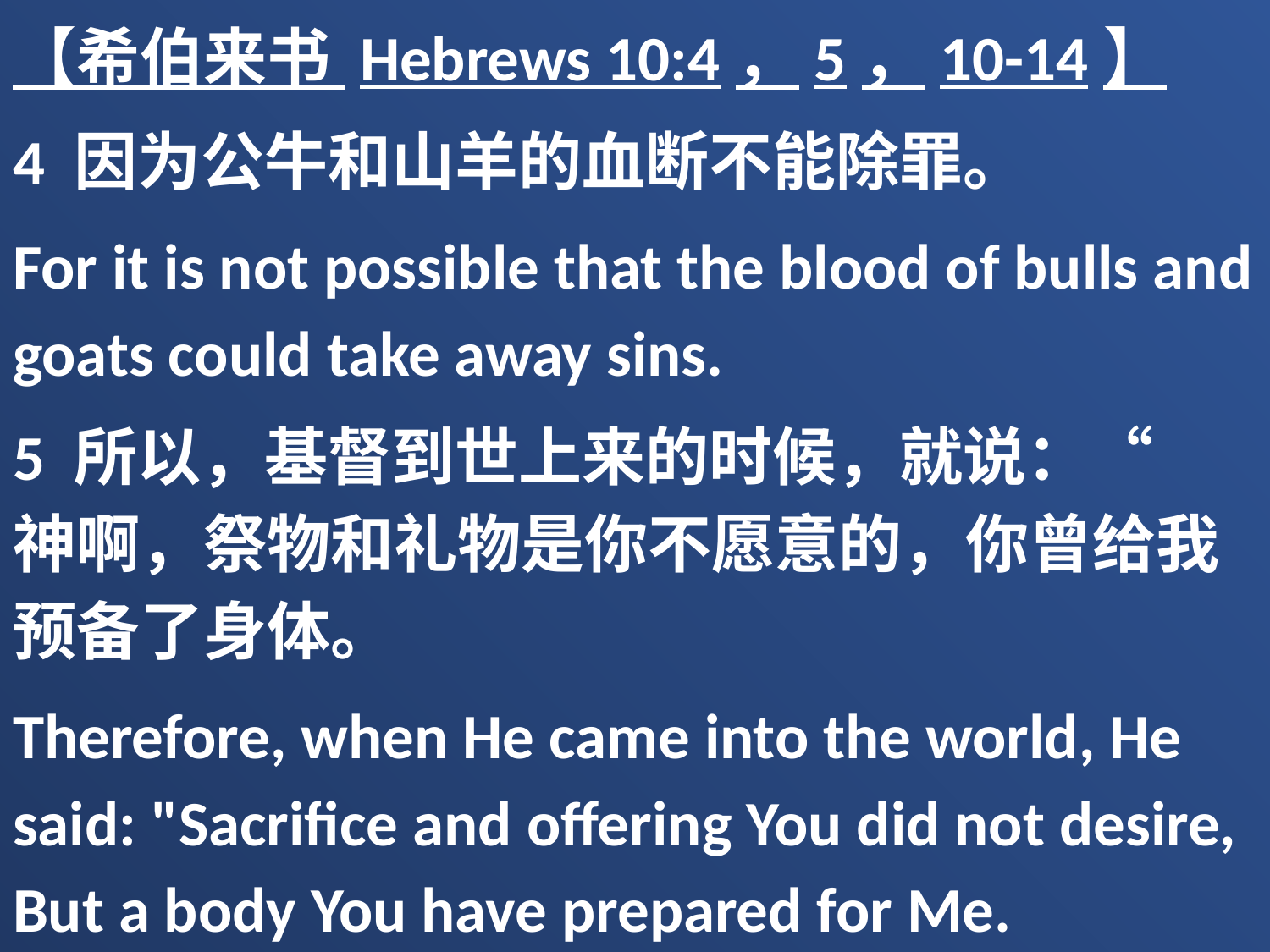

【希伯来书 Hebrews 10:4，5，10-14】
4 因为公牛和山羊的血断不能除罪。
For it is not possible that the blood of bulls and goats could take away sins.
5 所以，基督到世上来的时候，就说：“　神啊，祭物和礼物是你不愿意的，你曾给我预备了身体。
Therefore, when He came into the world, He said: "Sacrifice and offering You did not desire, But a body You have prepared for Me.